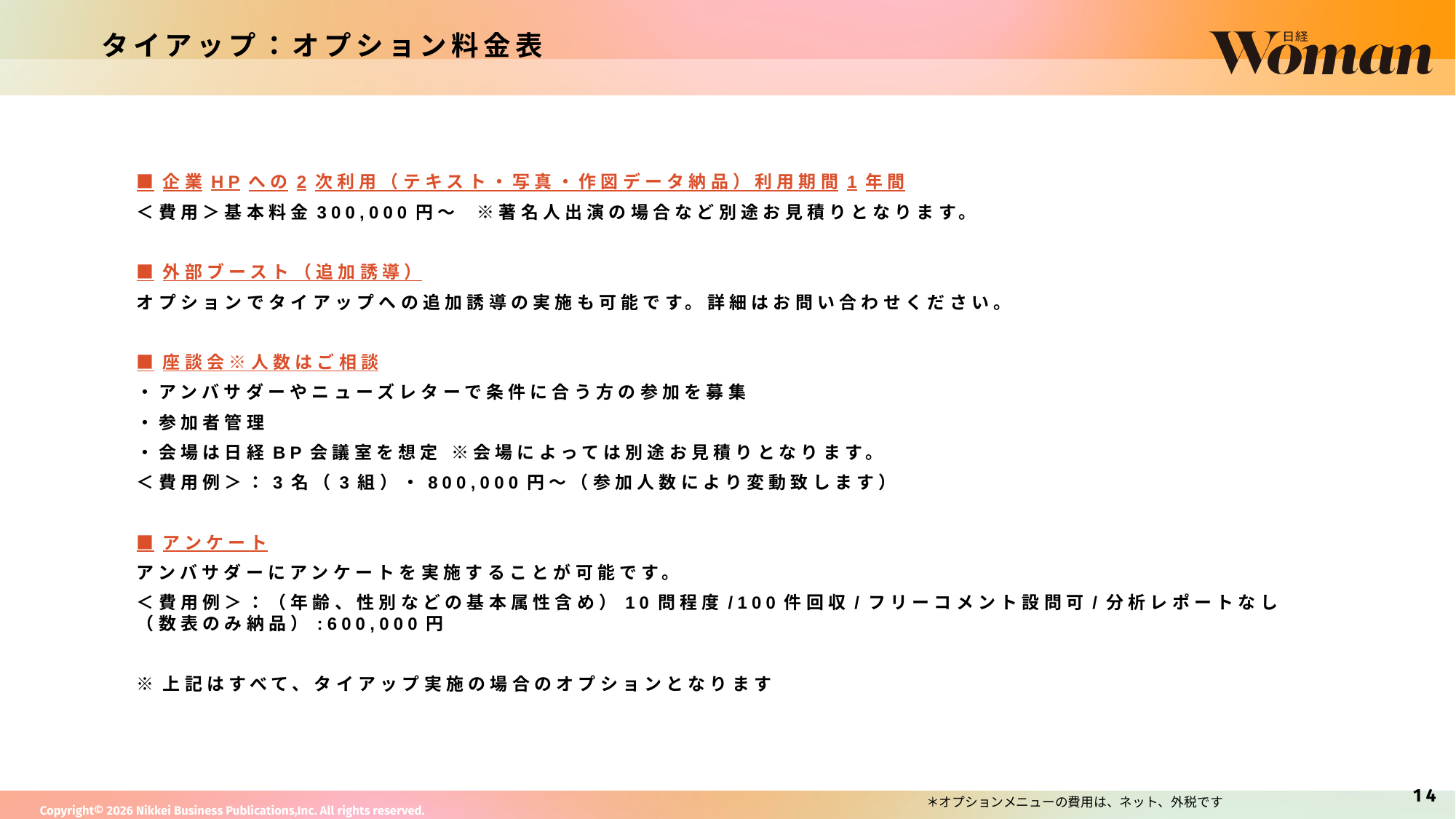

タイアップ：オプション料金表

■企業HPへの2次利用（テキスト・写真・作図データ納品）利用期間1年間
＜費用＞基本料金300,000円～  ※著名人出演の場合など別途お見積りとなります。

■外部ブースト（追加誘導）
オプションでタイアップへの追加誘導の実施も可能です。詳細はお問い合わせください。

■座談会※人数はご相談
・アンバサダーやニューズレターで条件に合う方の参加を募集
・参加者管理
・会場は日経BP会議室を想定 ※会場によっては別途お見積りとなります。
＜費用例＞：3名（3組）・800,000円～（参加人数により変動致します）

■アンケート
アンバサダーにアンケートを実施することが可能です。
＜費用例＞：（年齢、性別などの基本属性含め）10問程度/100件回収/フリーコメント設問可/分析レポートなし（数表のみ納品）:600,000円

※上記はすべて、タイアップ実施の場合のオプションとなります
14
　＊オプションメニューの費用は、ネット、外税です